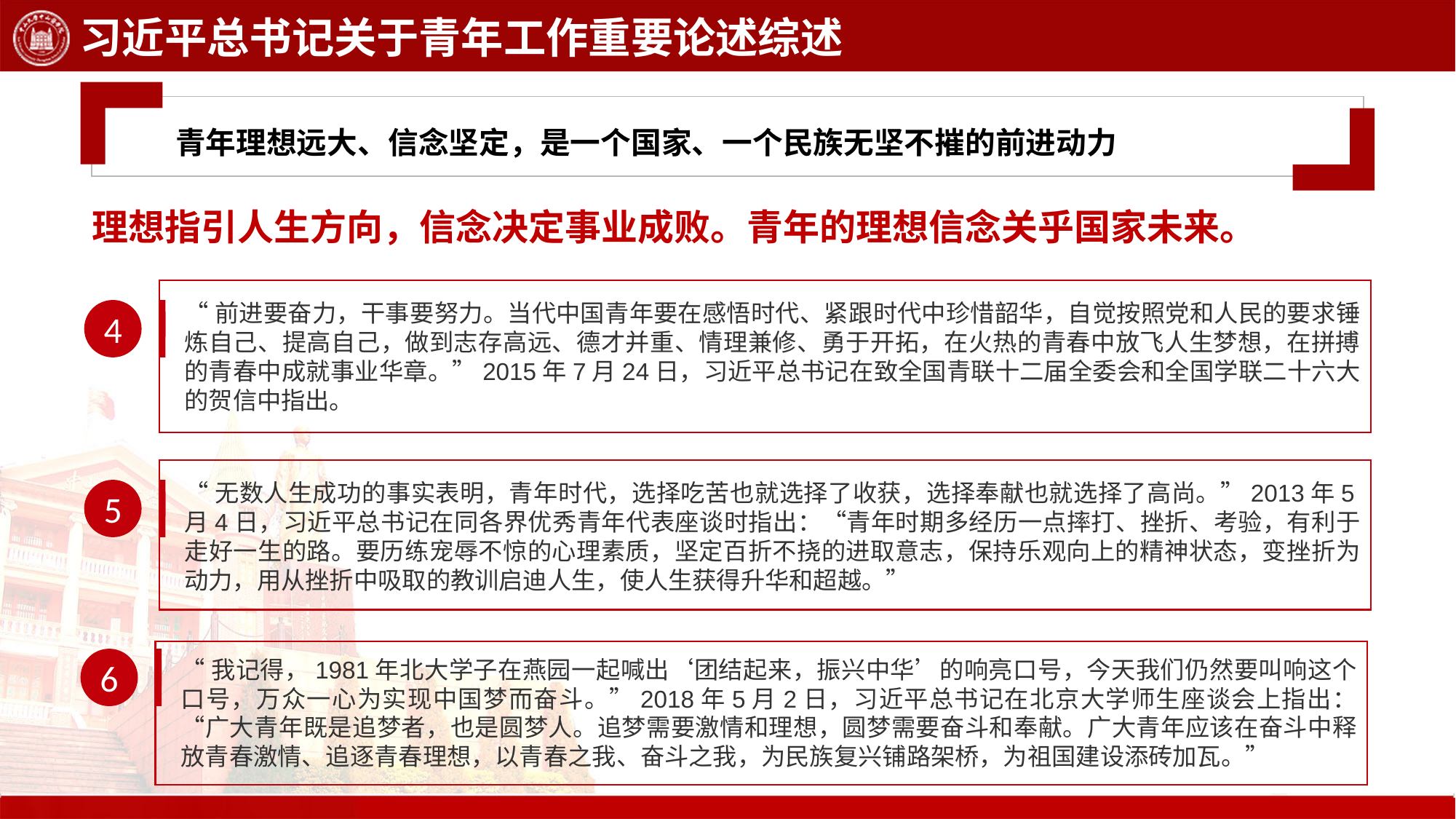

习近平总书记关于青年工作重要论述综述

青年理想远大、信念坚定，是一个国家、一个民族无坚不摧的前进动力
理想指引人生方向，信念决定事业成败。青年的理想信念关乎国家未来。

4

“前进要奋力，干事要努力。当代中国青年要在感悟时代、紧跟时代中珍惜韶华，自觉按照党和人民的要求锤炼自己、提高自己，做到志存高远、德才并重、情理兼修、勇于开拓，在火热的青春中放飞人生梦想，在拼搏的青春中成就事业华章。”2015年7月24日，习近平总书记在致全国青联十二届全委会和全国学联二十六大的贺信中指出。

5

“无数人生成功的事实表明，青年时代，选择吃苦也就选择了收获，选择奉献也就选择了高尚。”2013年5月4日，习近平总书记在同各界优秀青年代表座谈时指出：“青年时期多经历一点摔打、挫折、考验，有利于走好一生的路。要历练宠辱不惊的心理素质，坚定百折不挠的进取意志，保持乐观向上的精神状态，变挫折为动力，用从挫折中吸取的教训启迪人生，使人生获得升华和超越。”

6

“我记得，1981年北大学子在燕园一起喊出‘团结起来，振兴中华’的响亮口号，今天我们仍然要叫响这个口号，万众一心为实现中国梦而奋斗。”2018年5月2日，习近平总书记在北京大学师生座谈会上指出：“广大青年既是追梦者，也是圆梦人。追梦需要激情和理想，圆梦需要奋斗和奉献。广大青年应该在奋斗中释放青春激情、追逐青春理想，以青春之我、奋斗之我，为民族复兴铺路架桥，为祖国建设添砖加瓦。”